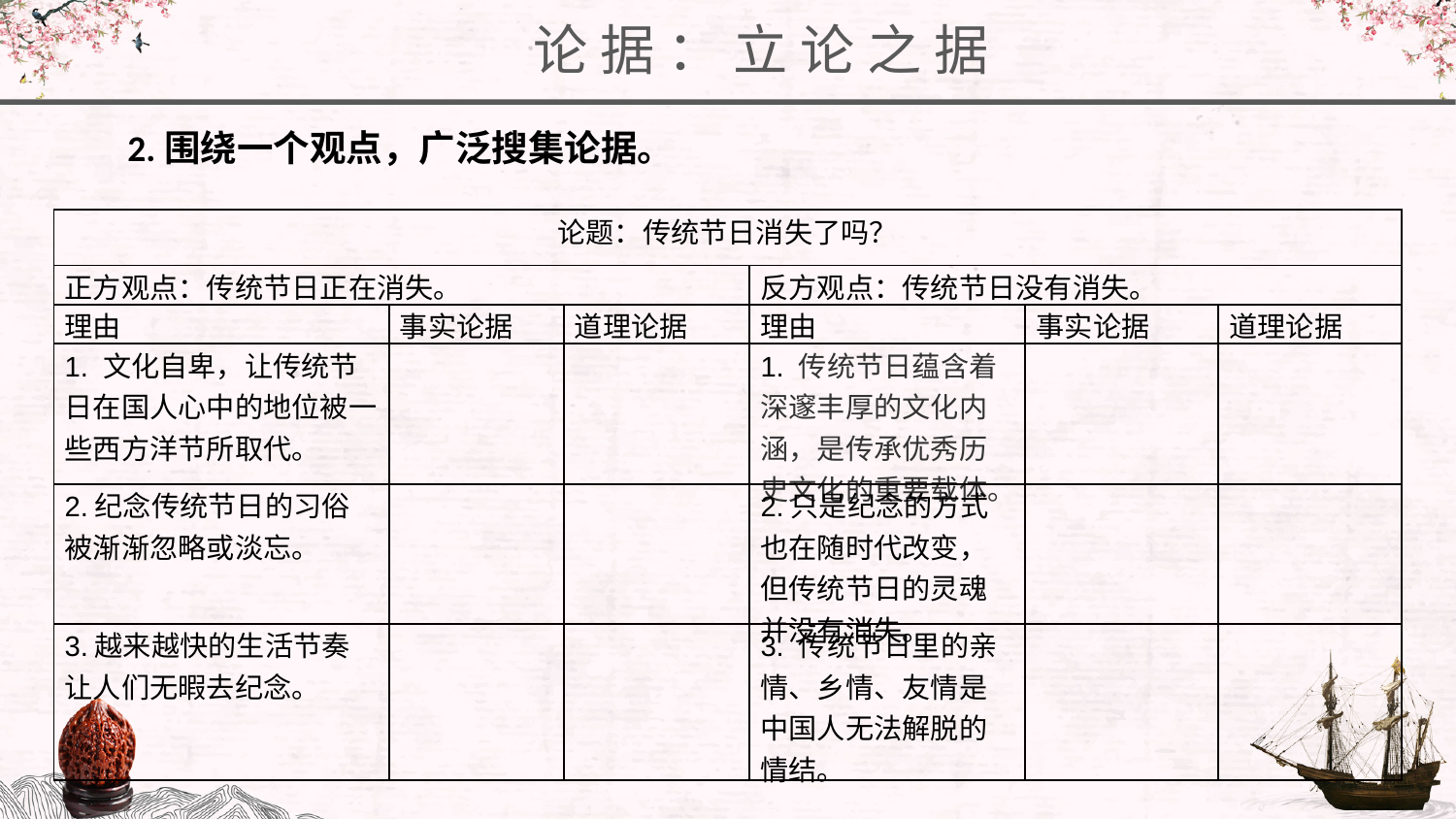

论据：立论之据

2.围绕一个观点，广泛搜集论据。
| 论题：传统节日消失了吗？ |  |  |  |  |  |
| --- | --- | --- | --- | --- | --- |
| 正方观点：传统节日正在消失。 |  |  | 反方观点：传统节日没有消失。 |  |  |
| 理由 | 事实论据 | 道理论据 | 理由 | 事实论据 | 道理论据 |
| 1. 文化自卑，让传统节日在国人心中的地位被一些西方洋节所取代。 |  |  | 1. 传统节日蕴含着深邃丰厚的文化内涵，是传承优秀历史文化的重要载体。 |  |  |
| 2.纪念传统节日的习俗被渐渐忽略或淡忘。 |  |  | 2.只是纪念的方式也在随时代改变，但传统节日的灵魂并没有消失。 |  |  |
| 3.越来越快的生活节奏让人们无暇去纪念。 |  |  | 3. 传统节日里的亲情、乡情、友情是中国人无法解脱的情结。 |  |  |